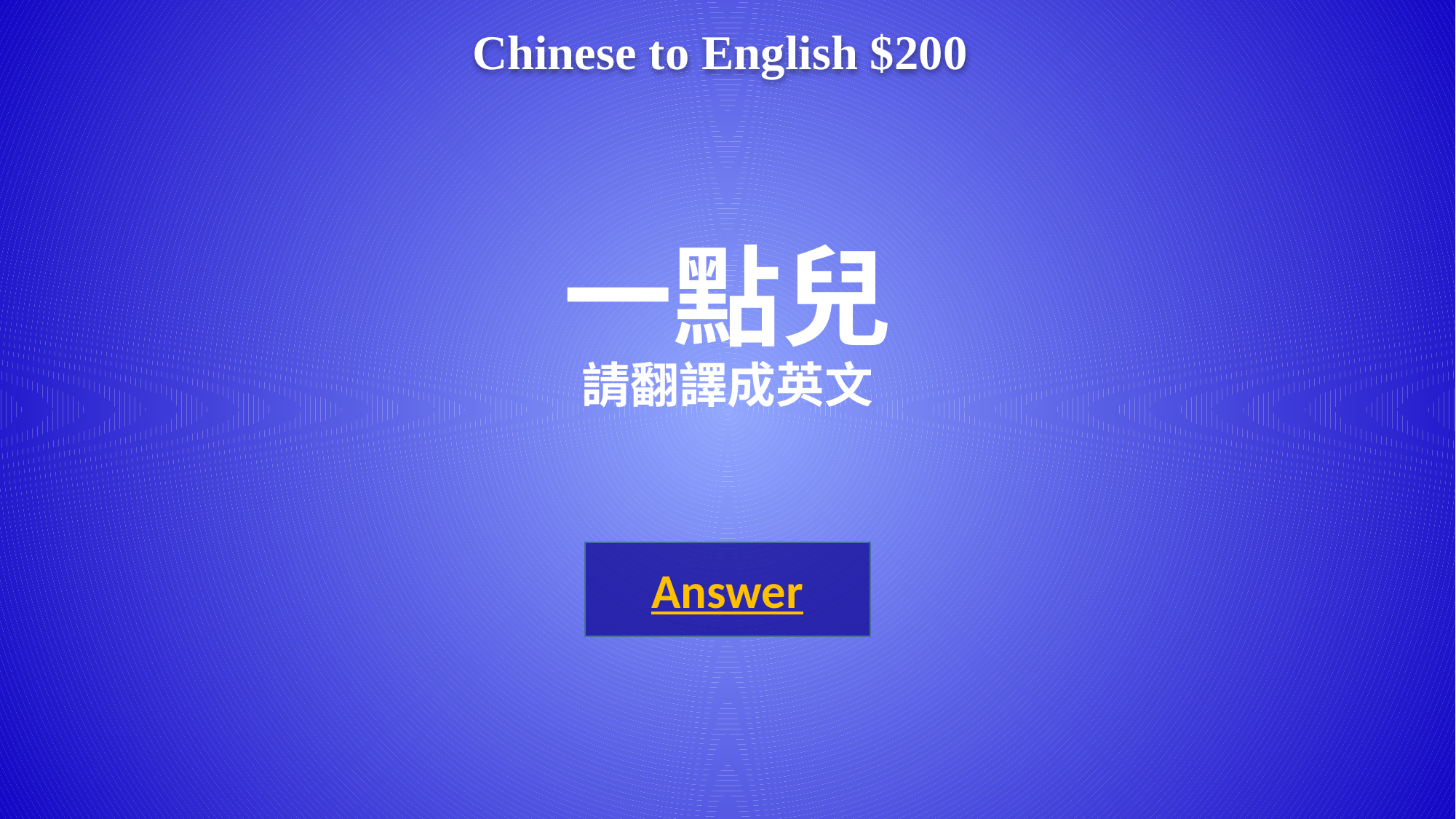

Chinese to English $200
# 一點兒 請翻譯成英文